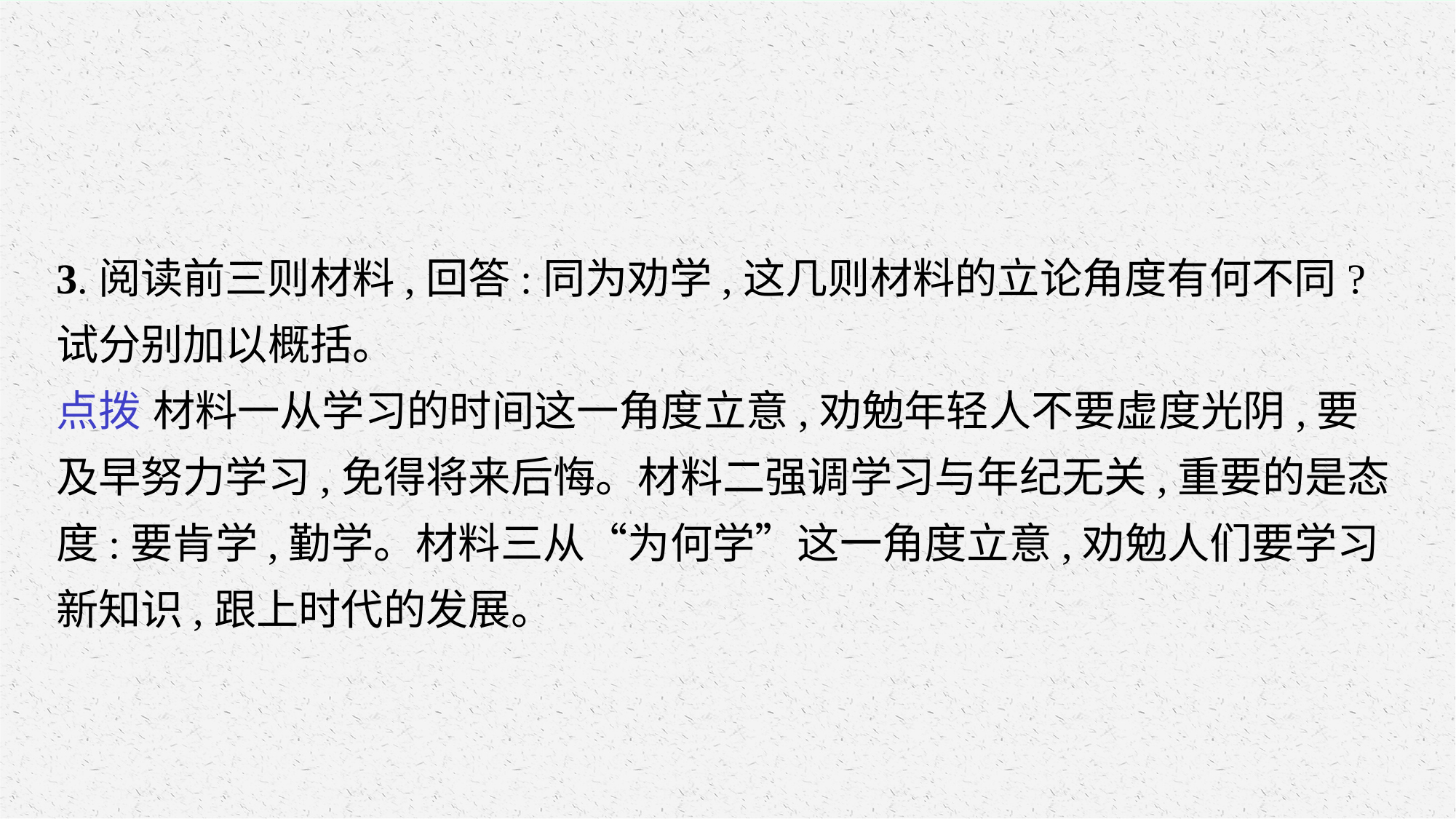

3.阅读前三则材料,回答:同为劝学,这几则材料的立论角度有何不同?试分别加以概括。
点拨 材料一从学习的时间这一角度立意,劝勉年轻人不要虚度光阴,要及早努力学习,免得将来后悔。材料二强调学习与年纪无关,重要的是态度:要肯学,勤学。材料三从“为何学”这一角度立意,劝勉人们要学习新知识,跟上时代的发展。